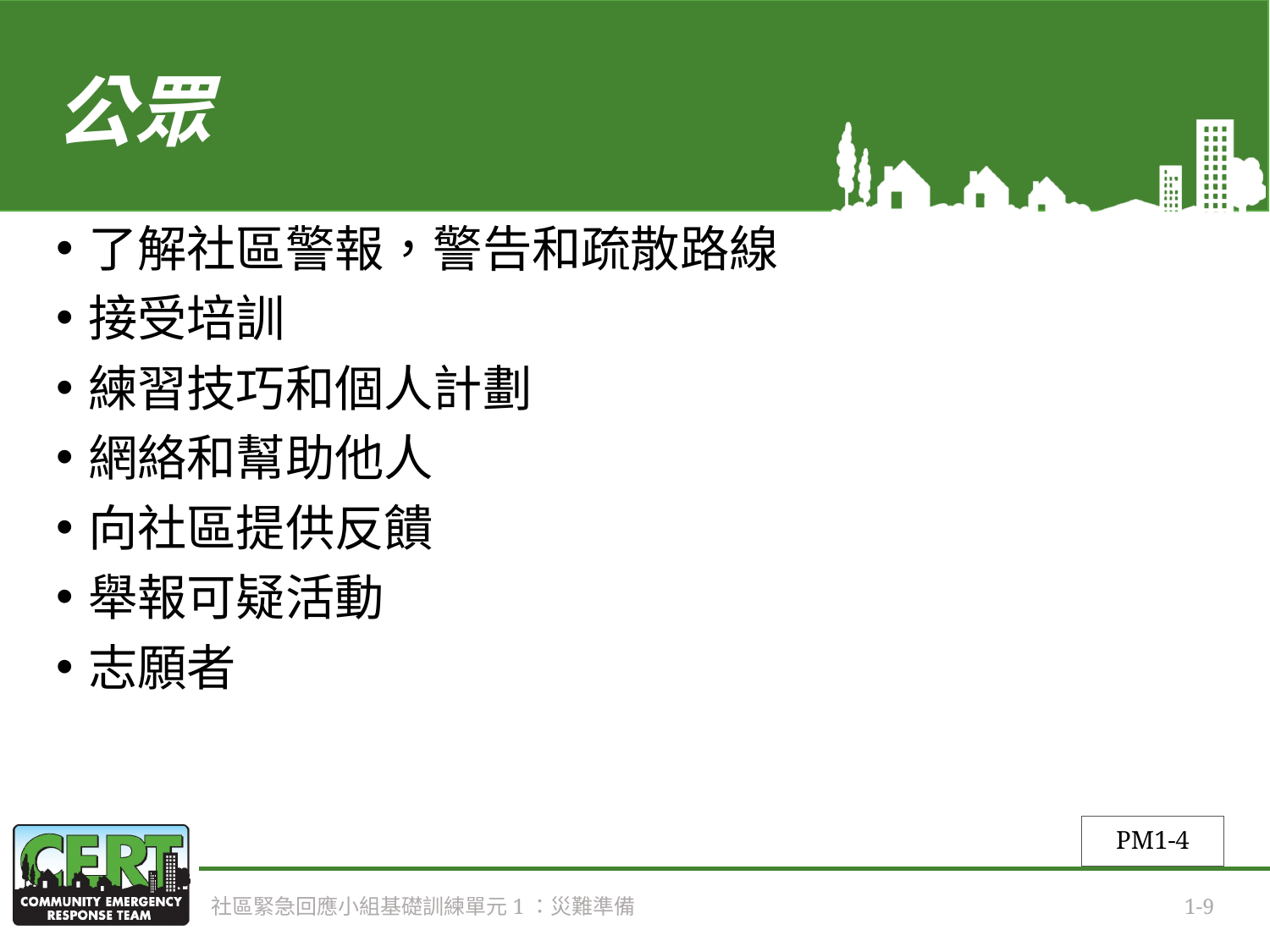

# 公眾
了解社區警報，警告和疏散路線
接受培訓
練習技巧和個人計劃
網絡和幫助他人
向社區提供反饋
舉報可疑活動
志願者
PM1-4
社區緊急回應小組基礎訓練單元1：災難準備
1-9